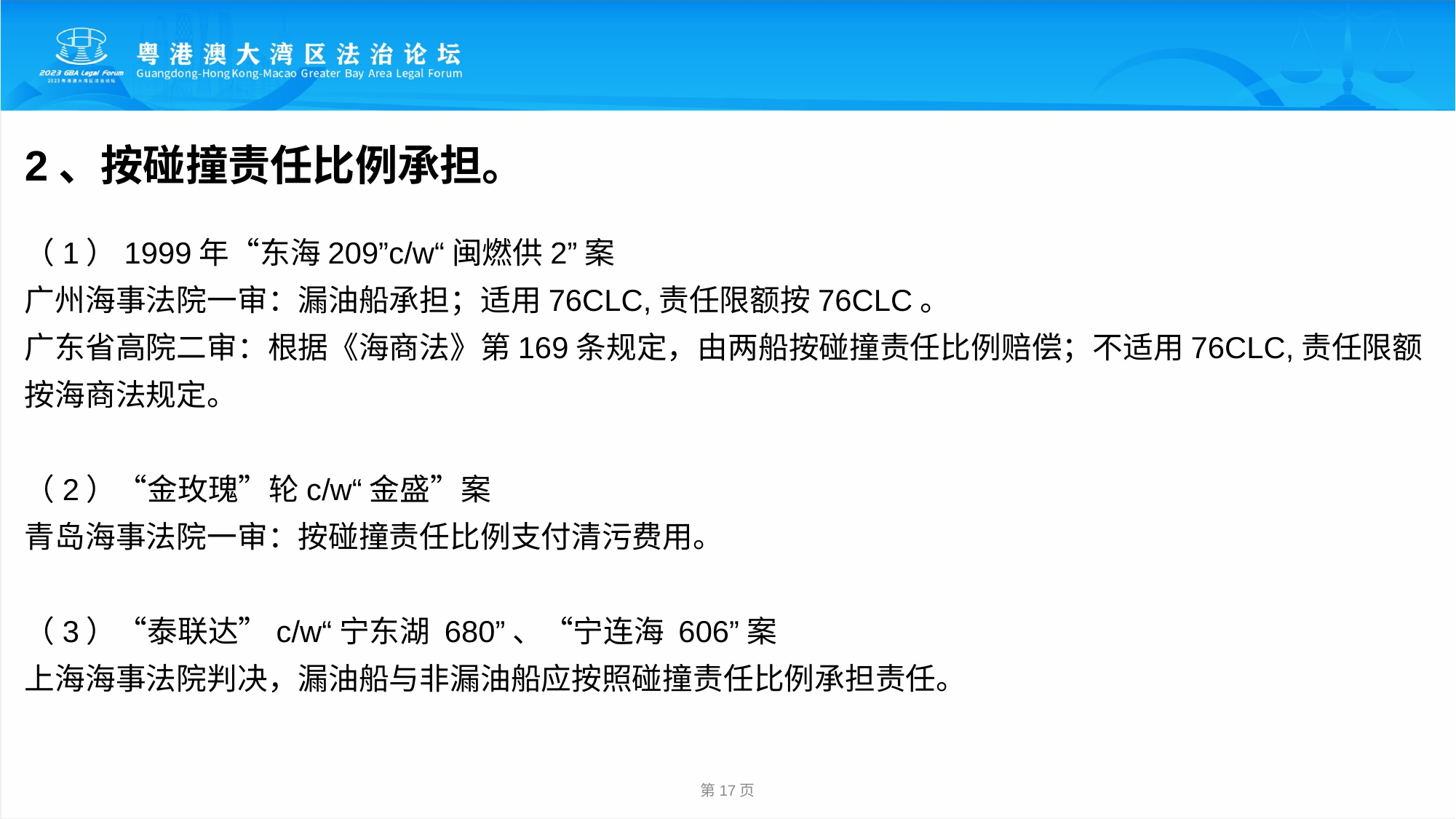

2、按碰撞责任比例承担。

（1）1999年“东海209”c/w“闽燃供2”案
广州海事法院一审：漏油船承担；适用76CLC,责任限额按76CLC。
广东省高院二审：根据《海商法》第169条规定，由两船按碰撞责任比例赔偿；不适用76CLC,责任限额按海商法规定。

（2）“金玫瑰”轮c/w“金盛”案
青岛海事法院一审：按碰撞责任比例支付清污费用。

（3）“泰联达”c/w“宁东湖 680”、“宁连海 606”案
上海海事法院判决，漏油船与非漏油船应按照碰撞责任比例承担责任。
第17页